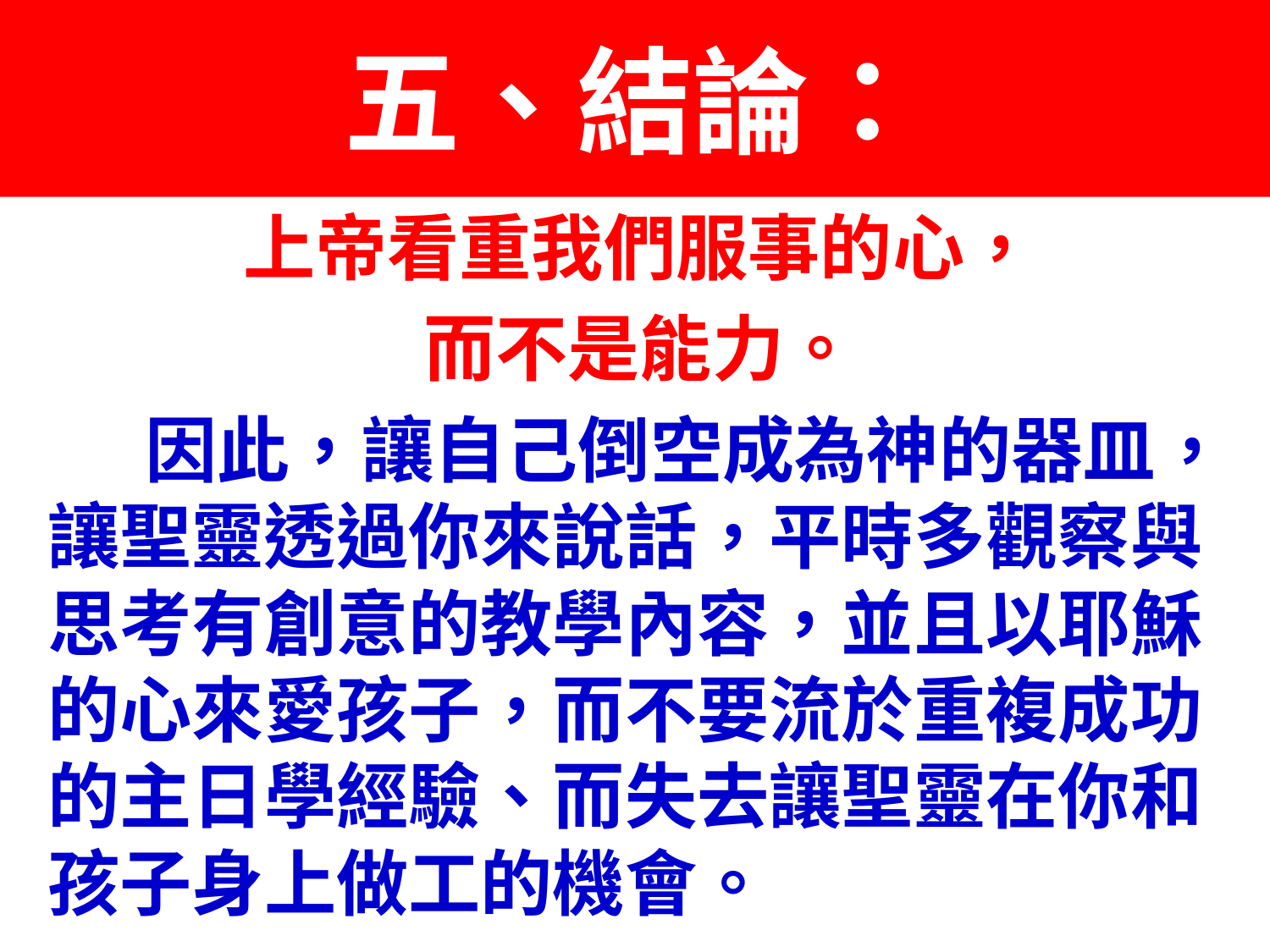

# 五、結論：
上帝看重我們服事的心，
而不是能力。
     因此，讓自己倒空成為神的器皿，讓聖靈透過你來說話，平時多觀察與思考有創意的教學內容，並且以耶穌的心來愛孩子，而不要流於重複成功的主日學經驗、而失去讓聖靈在你和孩子身上做工的機會。